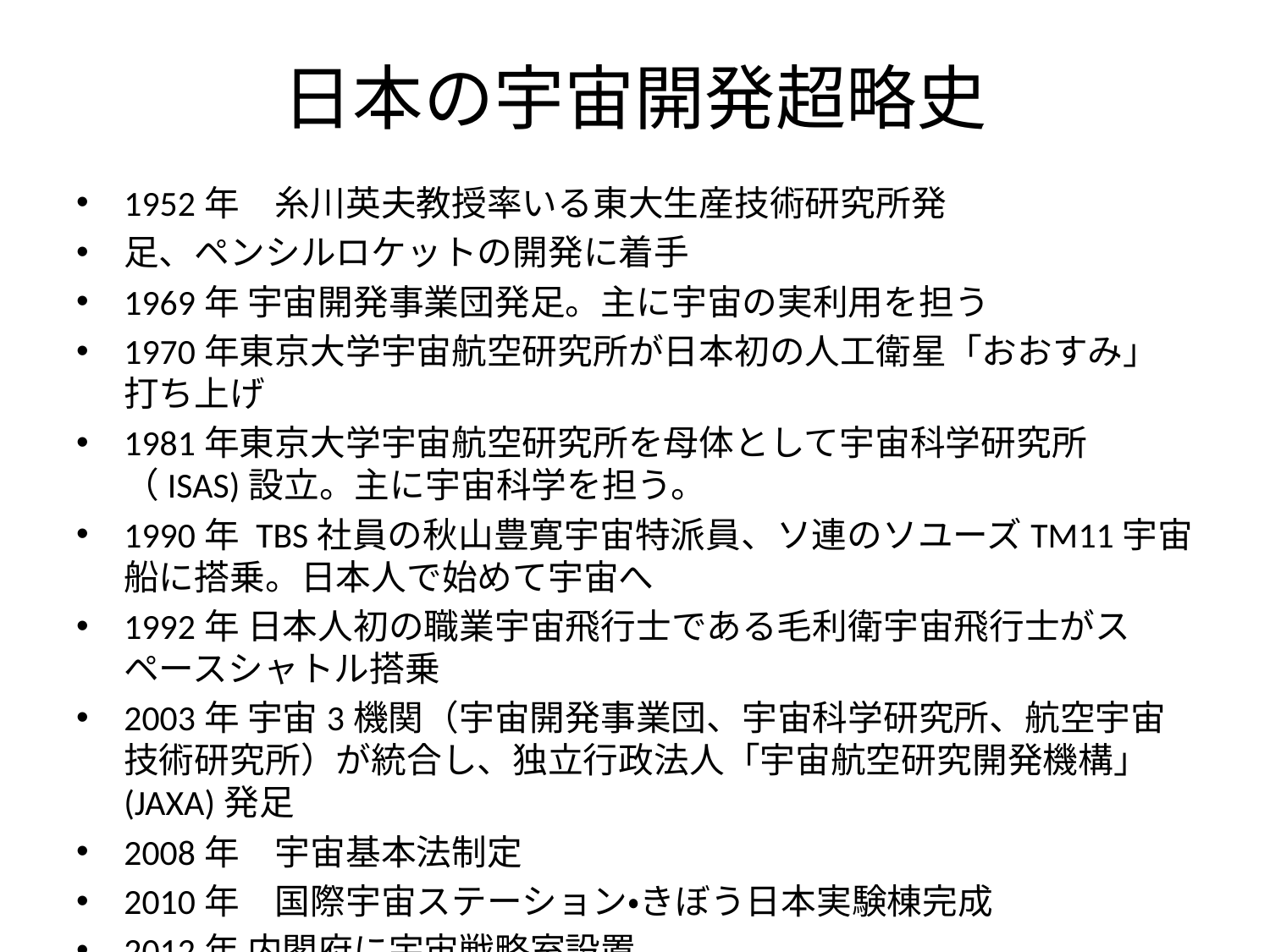

# 日本の宇宙開発超略史
1952年　糸川英夫教授率いる東大生産技術研究所発
足、ペンシルロケットの開発に着手
1969年 宇宙開発事業団発足。主に宇宙の実利用を担う
1970年東京大学宇宙航空研究所が日本初の人工衛星「おおすみ」打ち上げ
1981年東京大学宇宙航空研究所を母体として宇宙科学研究所（ISAS)設立。主に宇宙科学を担う。
1990年 TBS社員の秋山豊寛宇宙特派員、ソ連のソユーズTM11宇宙船に搭乗。日本人で始めて宇宙へ
1992年 日本人初の職業宇宙飛行士である毛利衛宇宙飛行士がスペースシャトル搭乗
2003年 宇宙3機関（宇宙開発事業団、宇宙科学研究所、航空宇宙技術研究所）が統合し、独立行政法人「宇宙航空研究開発機構」(JAXA)発足
2008年　宇宙基本法制定
2010年　国際宇宙ステーション・きぼう日本実験棟完成
2012年 内閣府に宇宙戦略室設置